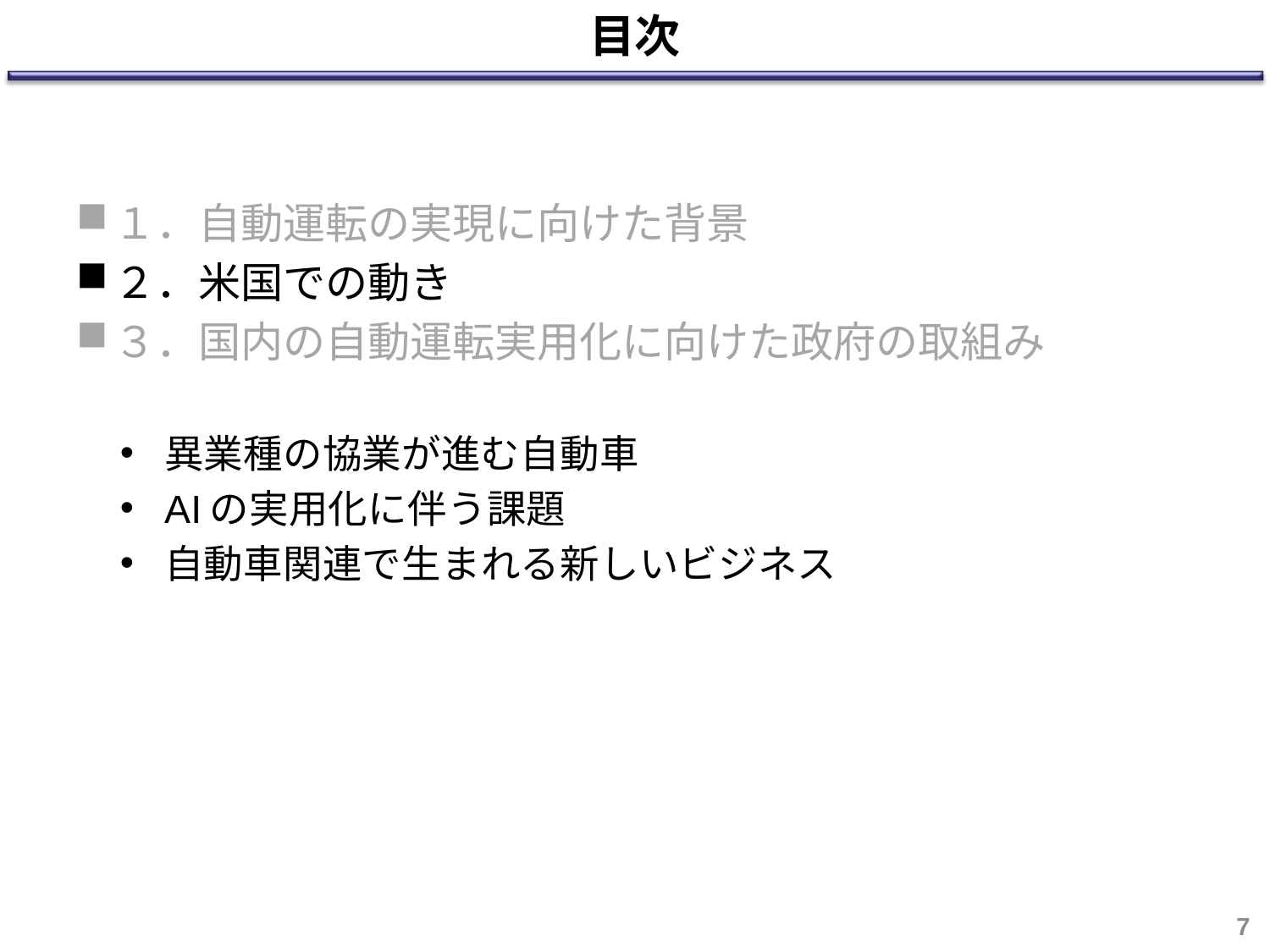

目次
１．自動運転の実現に向けた背景
２．米国での動き
３．国内の自動運転実用化に向けた政府の取組み

異業種の協業が進む自動車
AIの実用化に伴う課題
自動車関連で生まれる新しいビジネス
7